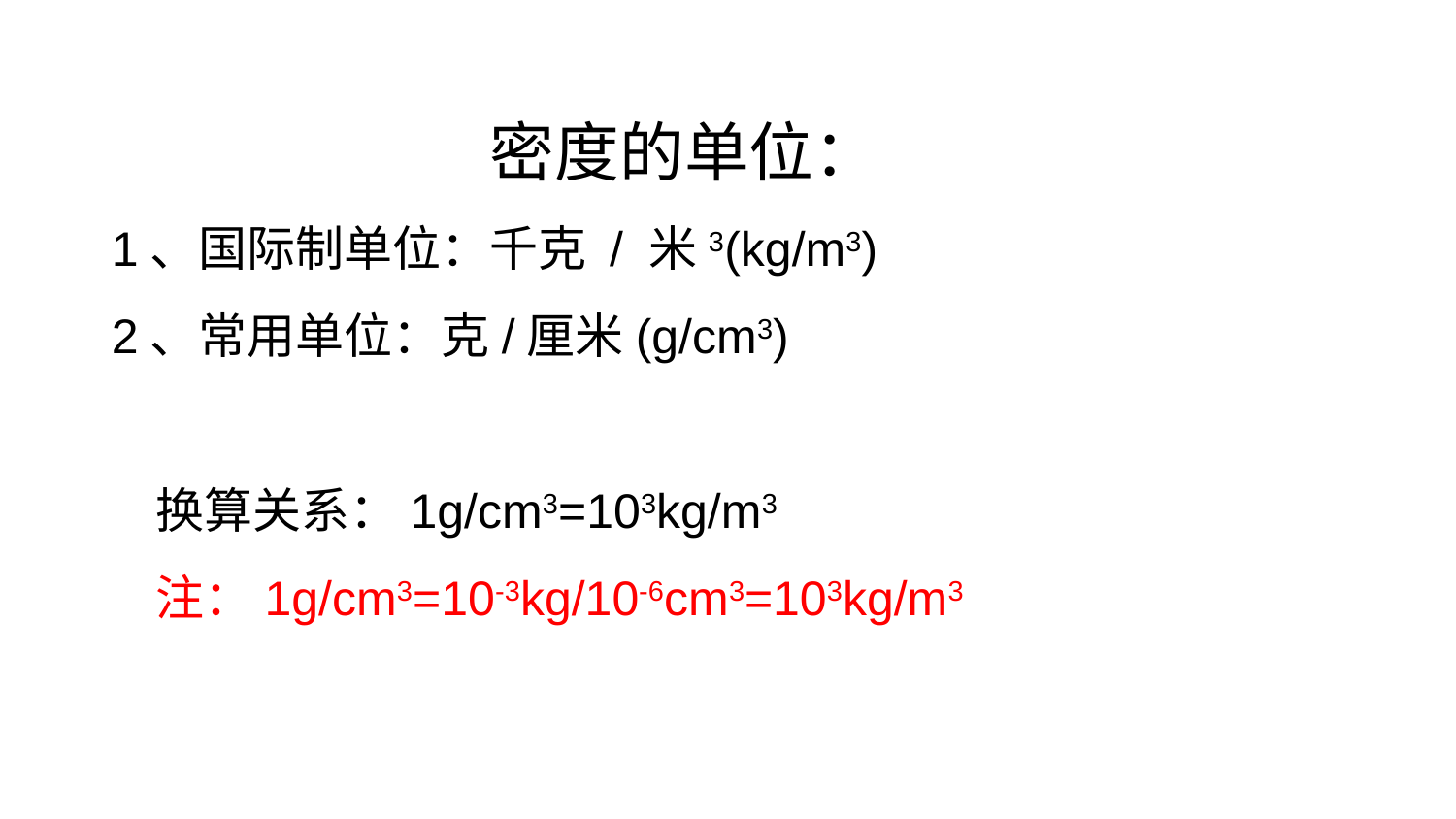

密度的单位：
1、国际制单位：千克 / 米3(kg/m3)
2、常用单位：克/厘米(g/cm3)

   换算关系：1g/cm3=103kg/m3
   注：1g/cm3=10-3kg/10-6cm3=103kg/m3